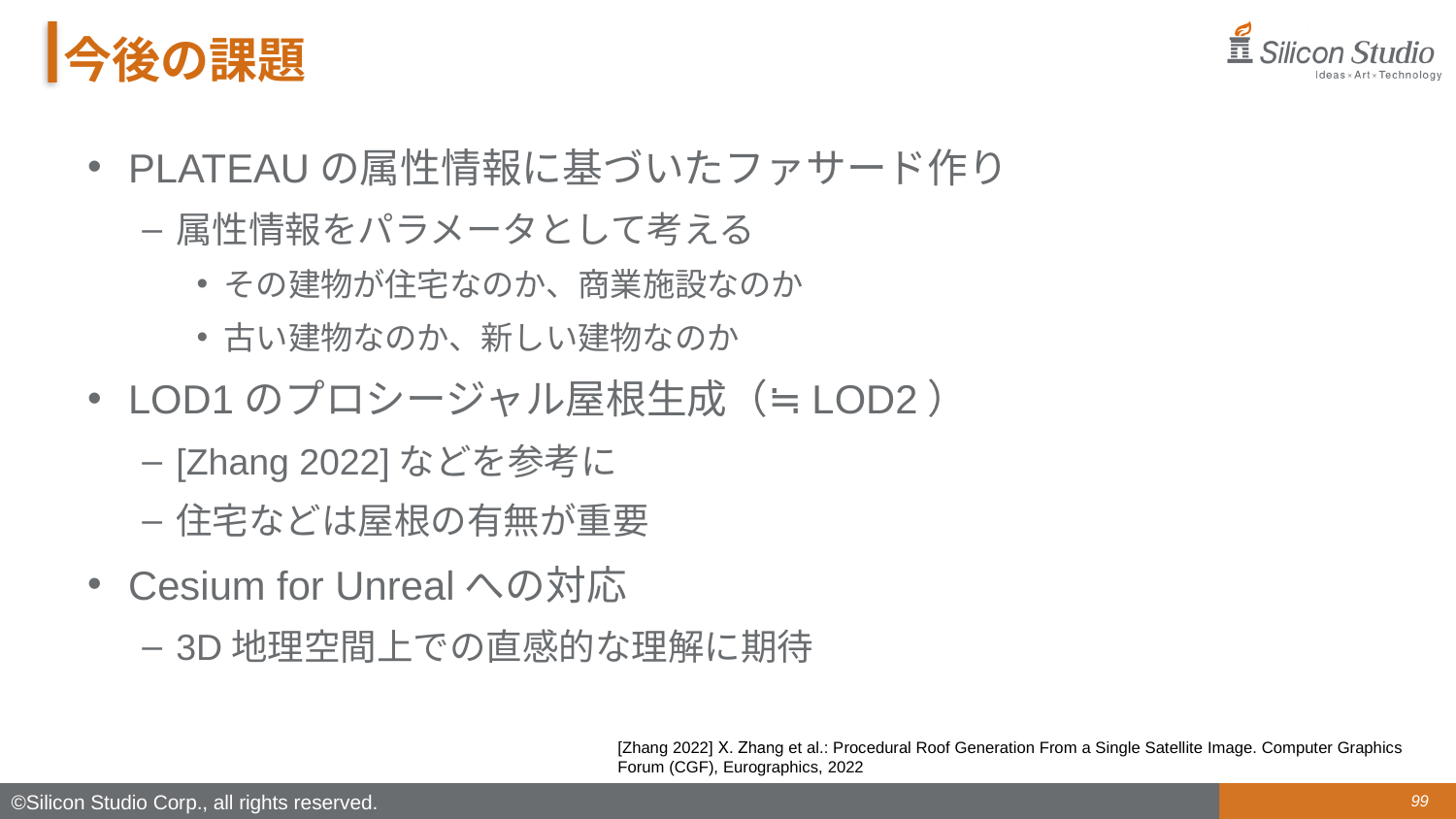

# 今後の課題
PLATEAUの属性情報に基づいたファサード作り
属性情報をパラメータとして考える
その建物が住宅なのか、商業施設なのか
古い建物なのか、新しい建物なのか
LOD1のプロシージャル屋根生成（≒LOD2）
[Zhang 2022]などを参考に
住宅などは屋根の有無が重要
Cesium for Unrealへの対応
3D地理空間上での直感的な理解に期待
[Zhang 2022] X. Zhang et al.: Procedural Roof Generation From a Single Satellite Image. Computer Graphics Forum (CGF), Eurographics, 2022